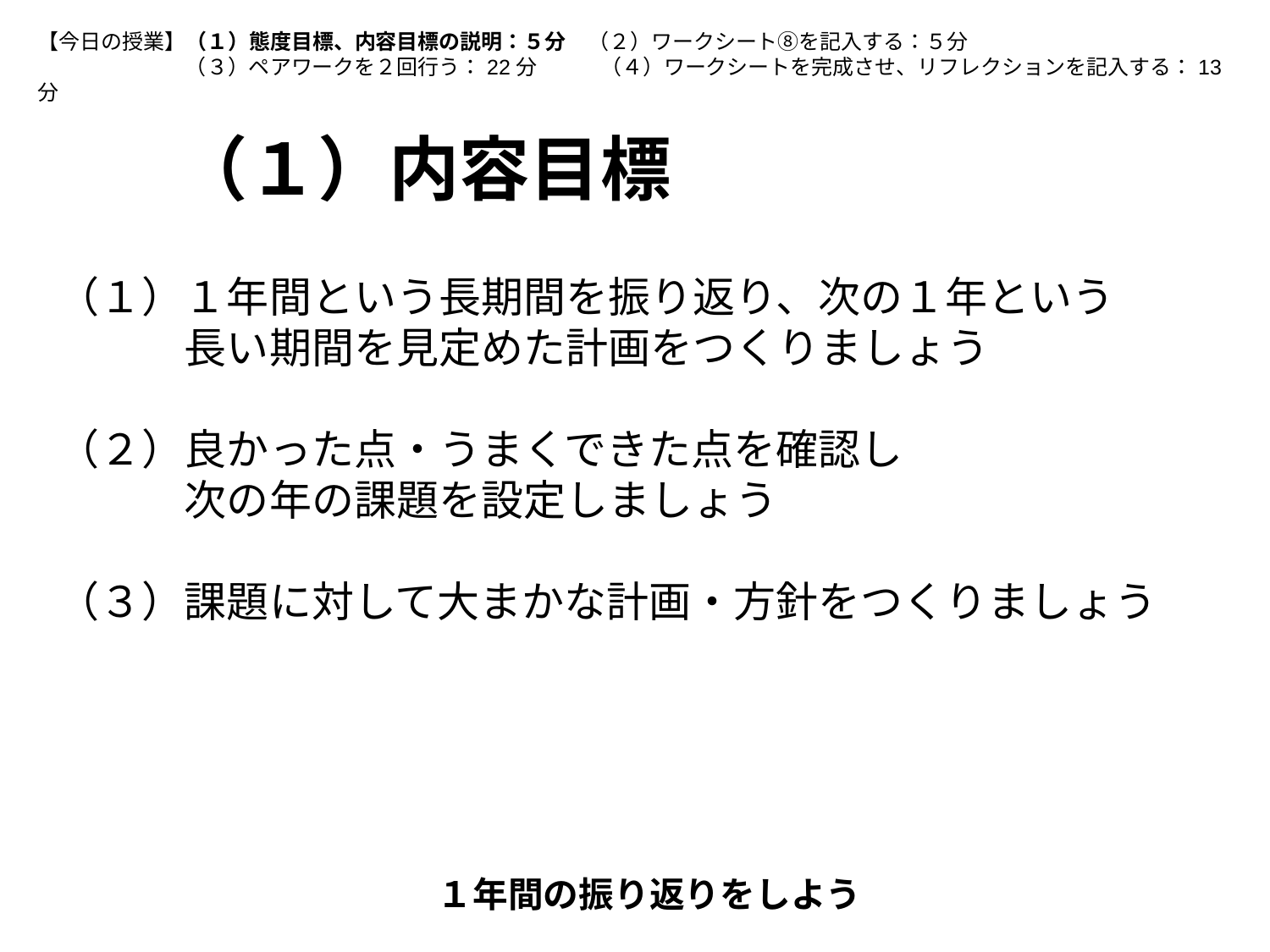

【今日の授業】（１）態度目標、内容目標の説明：５分　（２）ワークシート⑧を記入する：５分
　	　（３）ペアワークを２回行う：22分　　　（４）ワークシートを完成させ、リフレクションを記入する：13分
（１）内容目標
（１）１年間という長期間を振り返り、次の１年という
　　　長い期間を見定めた計画をつくりましょう

（２）良かった点・うまくできた点を確認し
　　　次の年の課題を設定しましょう

（３）課題に対して大まかな計画・方針をつくりましょう
１年間の振り返りをしよう